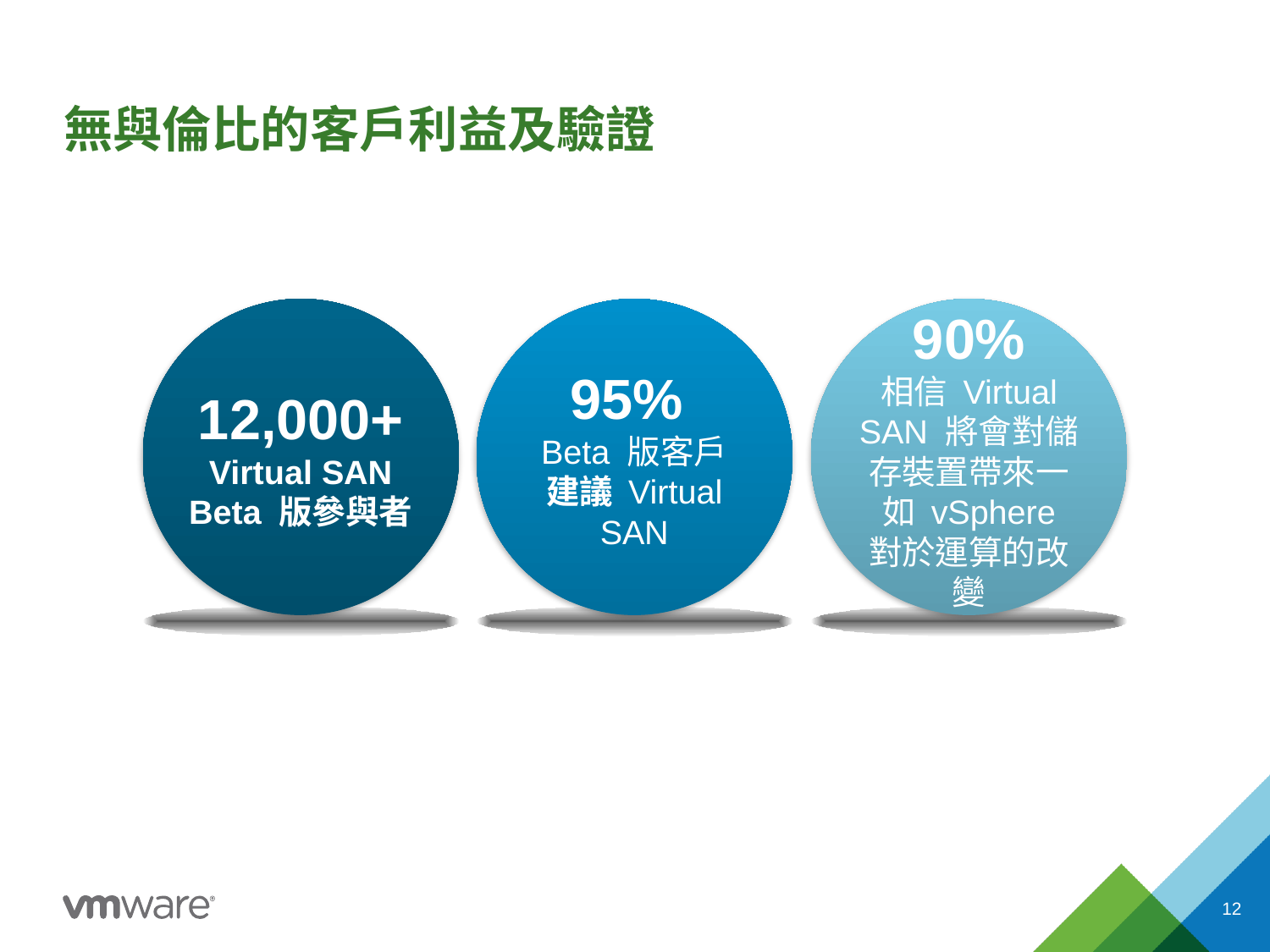

# 無與倫比的客戶利益及驗證
12,000+
Virtual SAN Beta 版參與者
95%
Beta 版客戶
建議 Virtual SAN
90%
相信 Virtual SAN 將會對儲存裝置帶來一如 vSphere 對於運算的改變

12